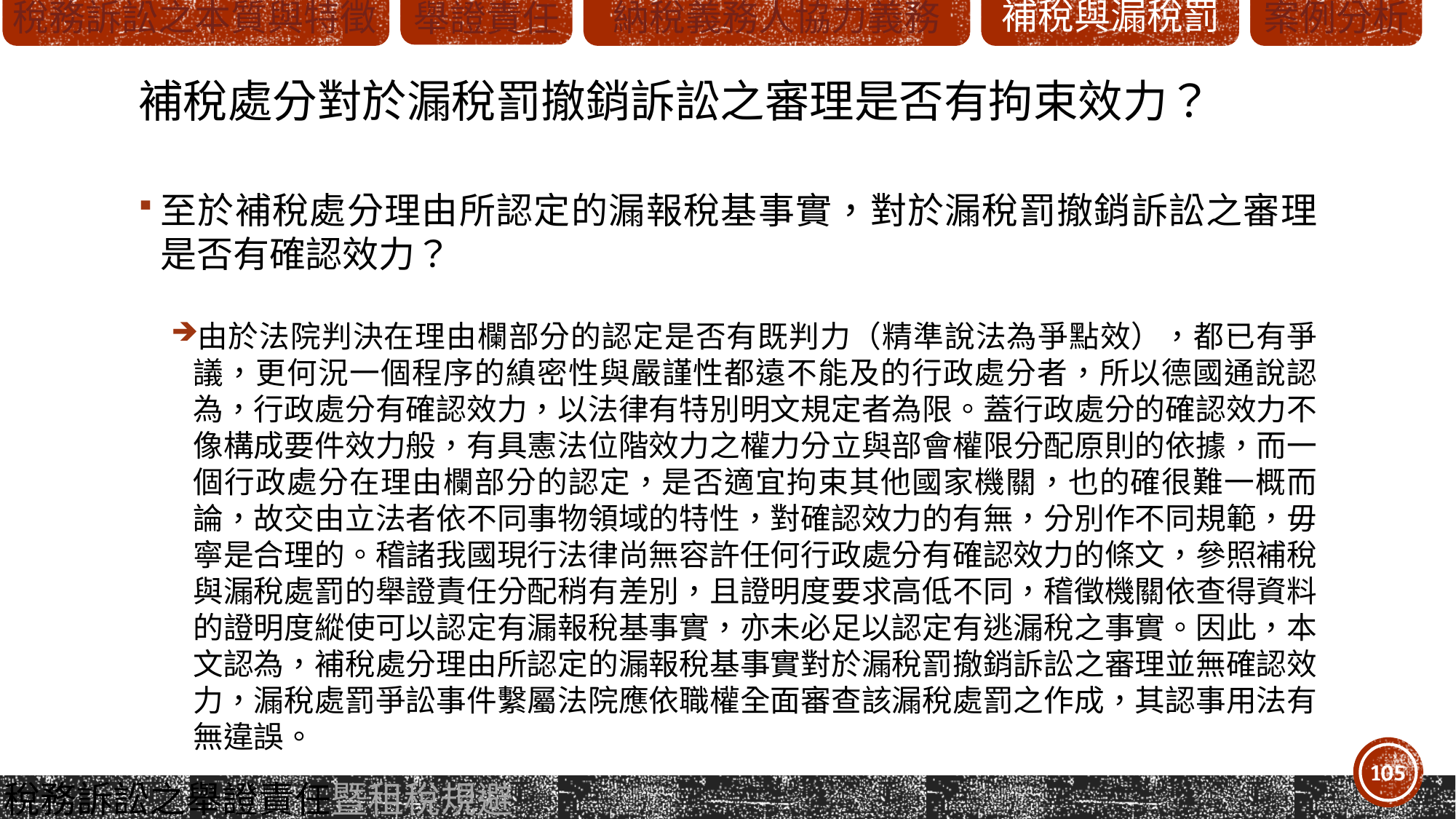

# 補稅處分對於漏稅罰撤銷訴訟之審理是否有拘束效力？

至於補稅處分理由所認定的漏報稅基事實，對於漏稅罰撤銷訴訟之審理是否有確認效力？

由於法院判決在理由欄部分的認定是否有既判力（精準說法為爭點效），都已有爭議，更何況一個程序的縝密性與嚴謹性都遠不能及的行政處分者，所以德國通說認為，行政處分有確認效力，以法律有特別明文規定者為限。蓋行政處分的確認效力不像構成要件效力般，有具憲法位階效力之權力分立與部會權限分配原則的依據，而一個行政處分在理由欄部分的認定，是否適宜拘束其他國家機關，也的確很難一概而論，故交由立法者依不同事物領域的特性，對確認效力的有無，分別作不同規範，毋寧是合理的。稽諸我國現行法律尚無容許任何行政處分有確認效力的條文，參照補稅與漏稅處罰的舉證責任分配稍有差別，且證明度要求高低不同，稽徵機關依查得資料的證明度縱使可以認定有漏報稅基事實，亦未必足以認定有逃漏稅之事實。因此，本文認為，補稅處分理由所認定的漏報稅基事實對於漏稅罰撤銷訴訟之審理並無確認效力，漏稅處罰爭訟事件繫屬法院應依職權全面審查該漏稅處罰之作成，其認事用法有無違誤。
105